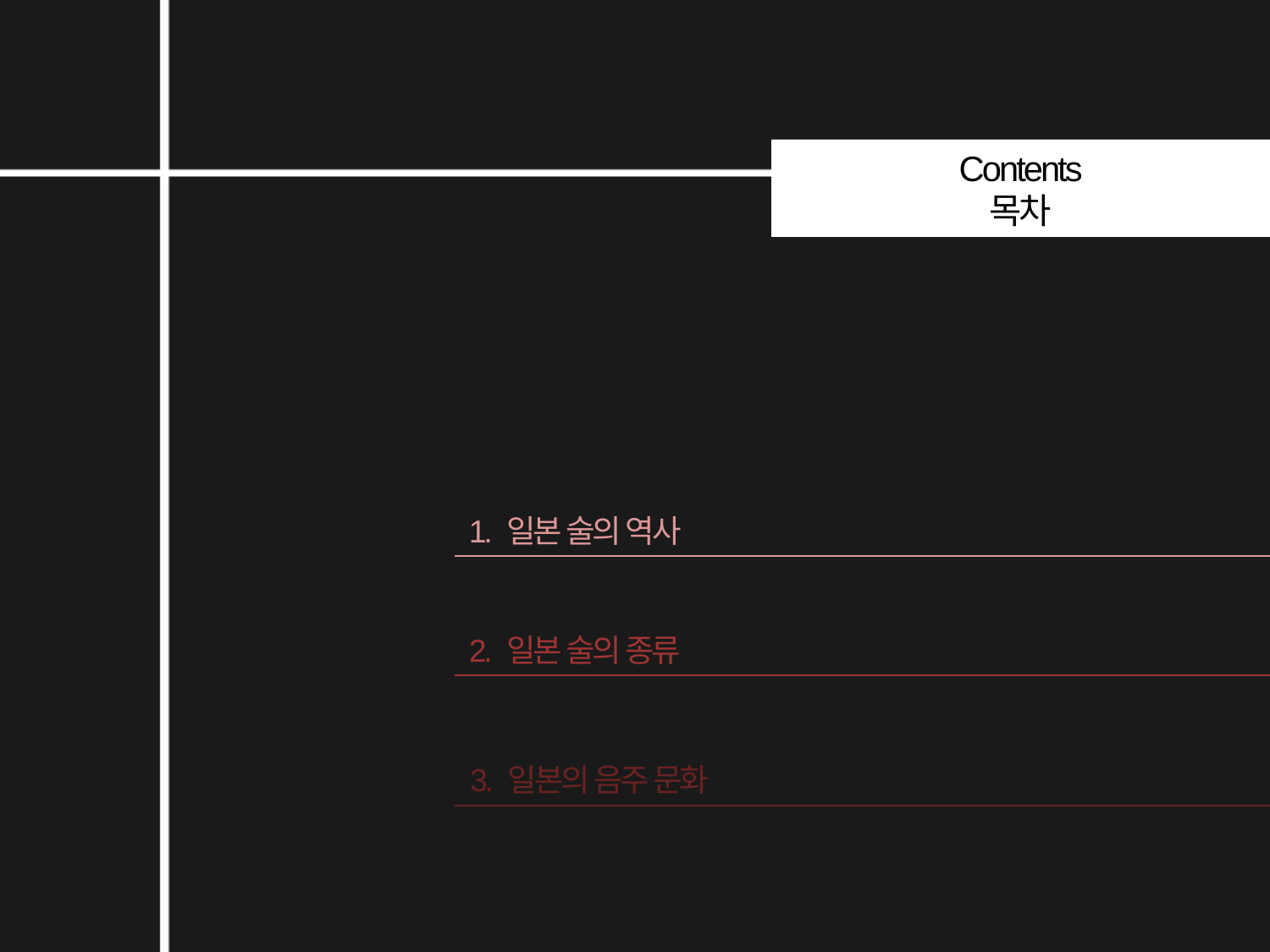

Contents
목차
 1. 일본 술의 역사
 2. 일본 술의 종류
 3. 일본의 음주 문화